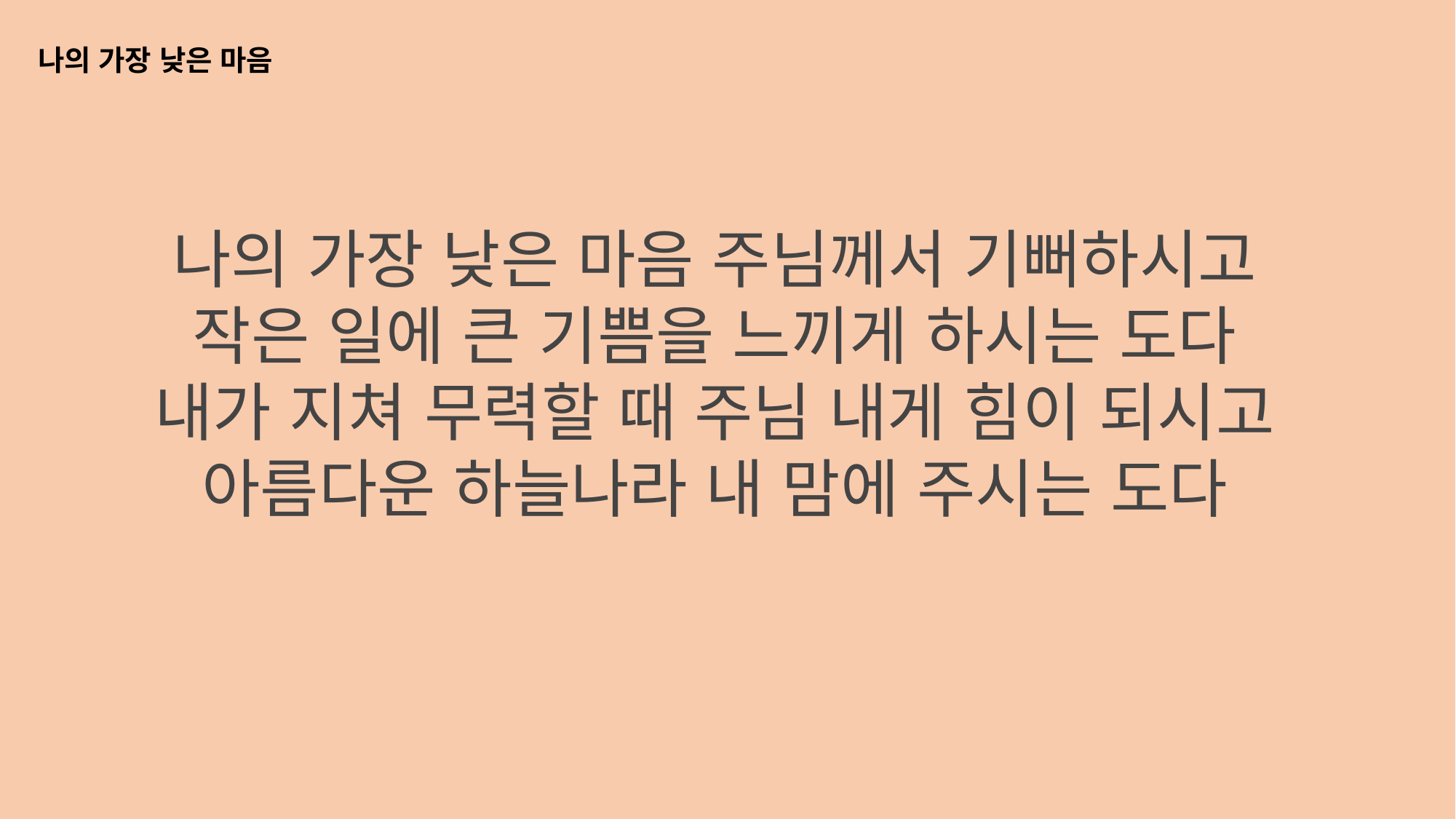

나의 가장 낮은 마음
나의 가장 낮은 마음 주님께서 기뻐하시고
작은 일에 큰 기쁨을 느끼게 하시는 도다
내가 지쳐 무력할 때 주님 내게 힘이 되시고
아름다운 하늘나라 내 맘에 주시는 도다